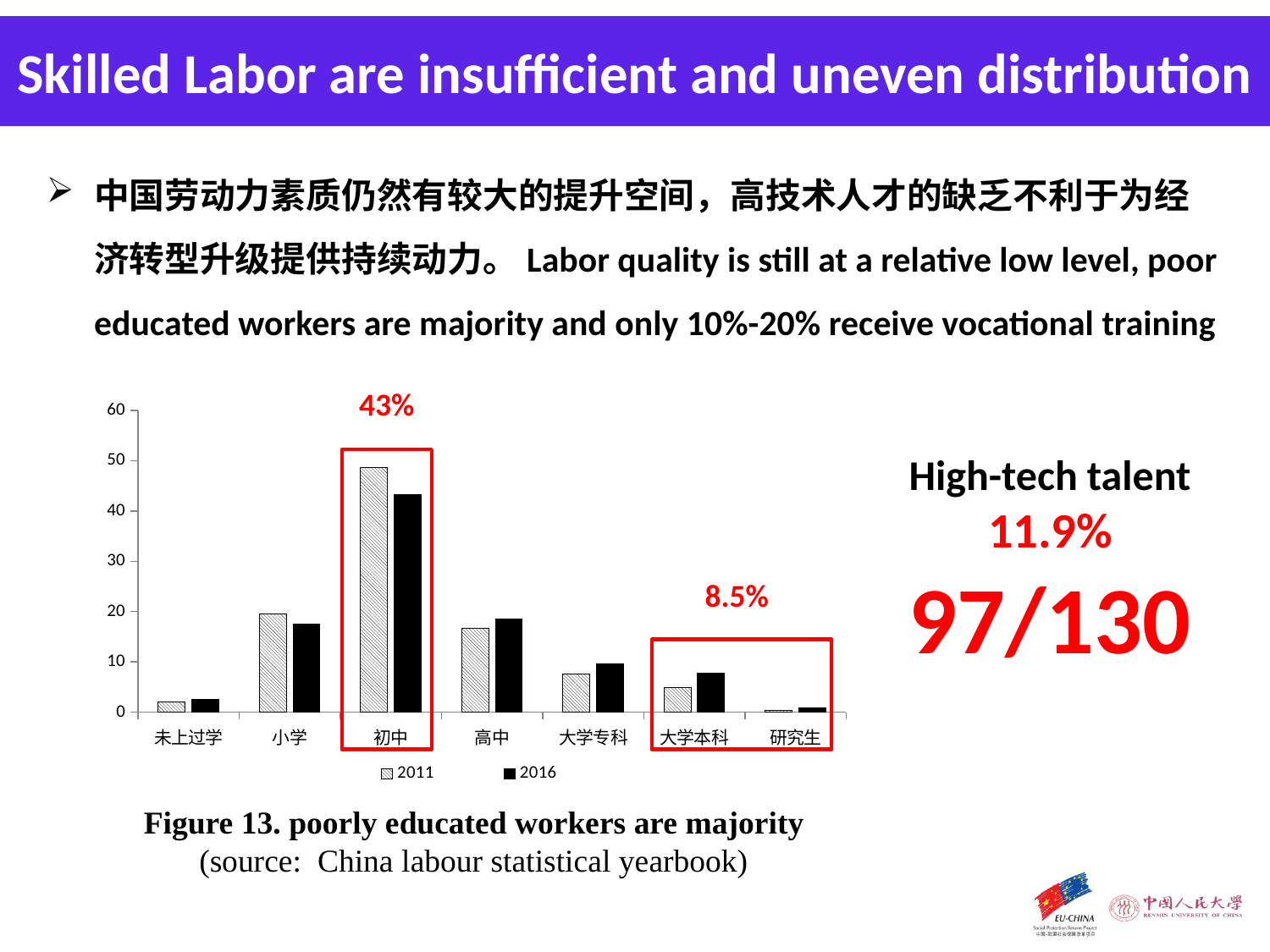

Skilled Labor are insufficient and uneven distribution
中国劳动力素质仍然有较大的提升空间，高技术人才的缺乏不利于为经济转型升级提供持续动力。Labor quality is still at a relative low level, poor educated workers are majority and only 10%-20% receive vocational training
43%

### Chart

| Category | 2011 | 2016 |
|---|---|---|
| 未上过学 | 2.0 | 2.6 |
| 小学 | 19.6 | 17.5 |
| 初中 | 48.7 | 43.3 |
| 高中 | 16.7 | 18.5 |
| 大学专科 | 7.6 | 9.6 |
| 大学本科 | 4.9 | 7.7 |
| 研究生 | 0.4 | 0.8 |
8.5%
High-tech talent
11.9%
97/130
Figure 13. poorly educated workers are majority
(source:  China labour statistical yearbook)